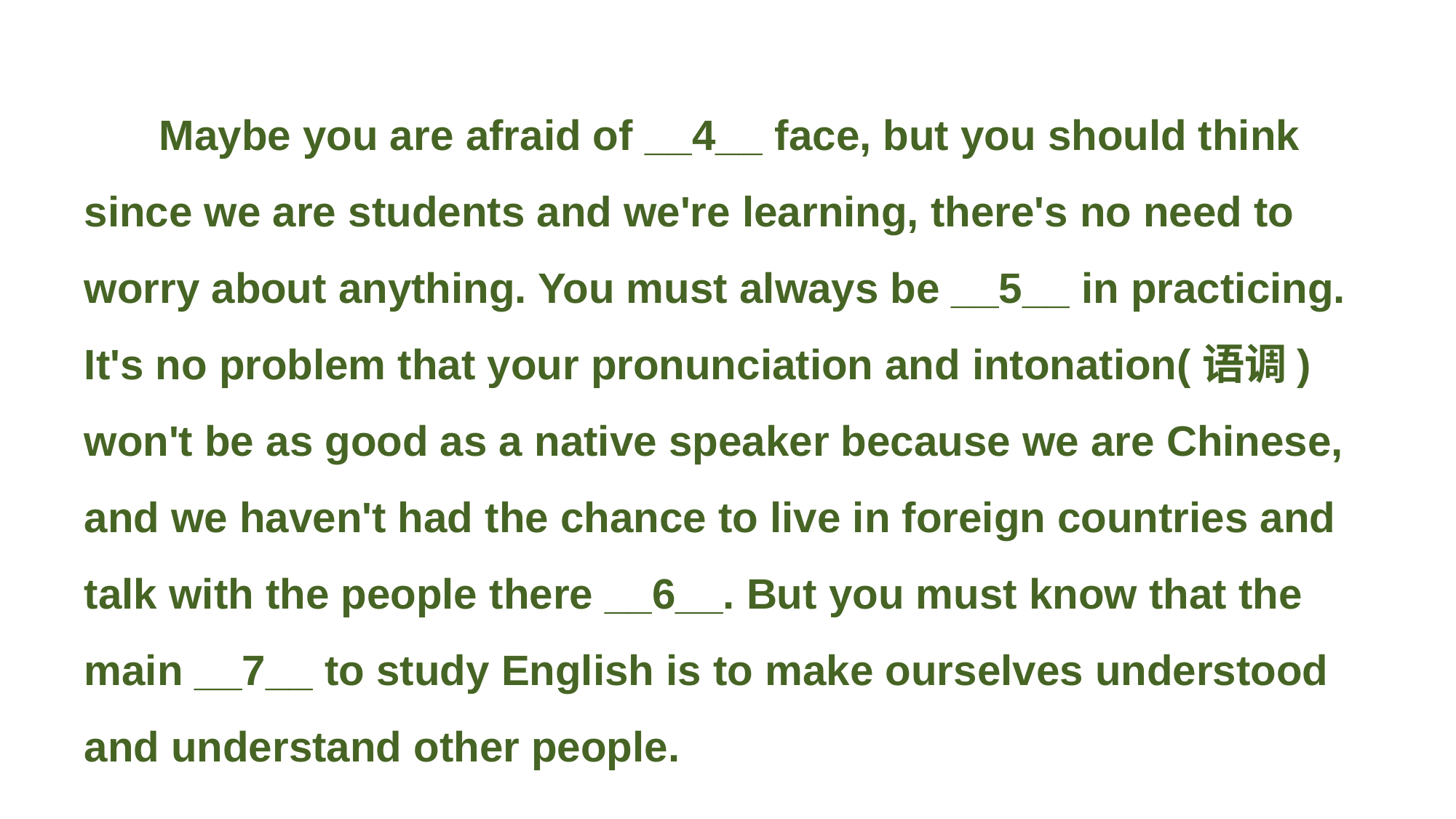

Maybe you are afraid of __4__ face, but you should think since we are students and we're learning, there's no need to worry about anything. You must always be __5__ in practicing. It's no problem that your pronunciation and intonation(语调) won't be as good as a native speaker because we are Chinese, and we haven't had the chance to live in foreign countries and talk with the people there __6__. But you must know that the main __7__ to study English is to make ourselves understood and understand other people.